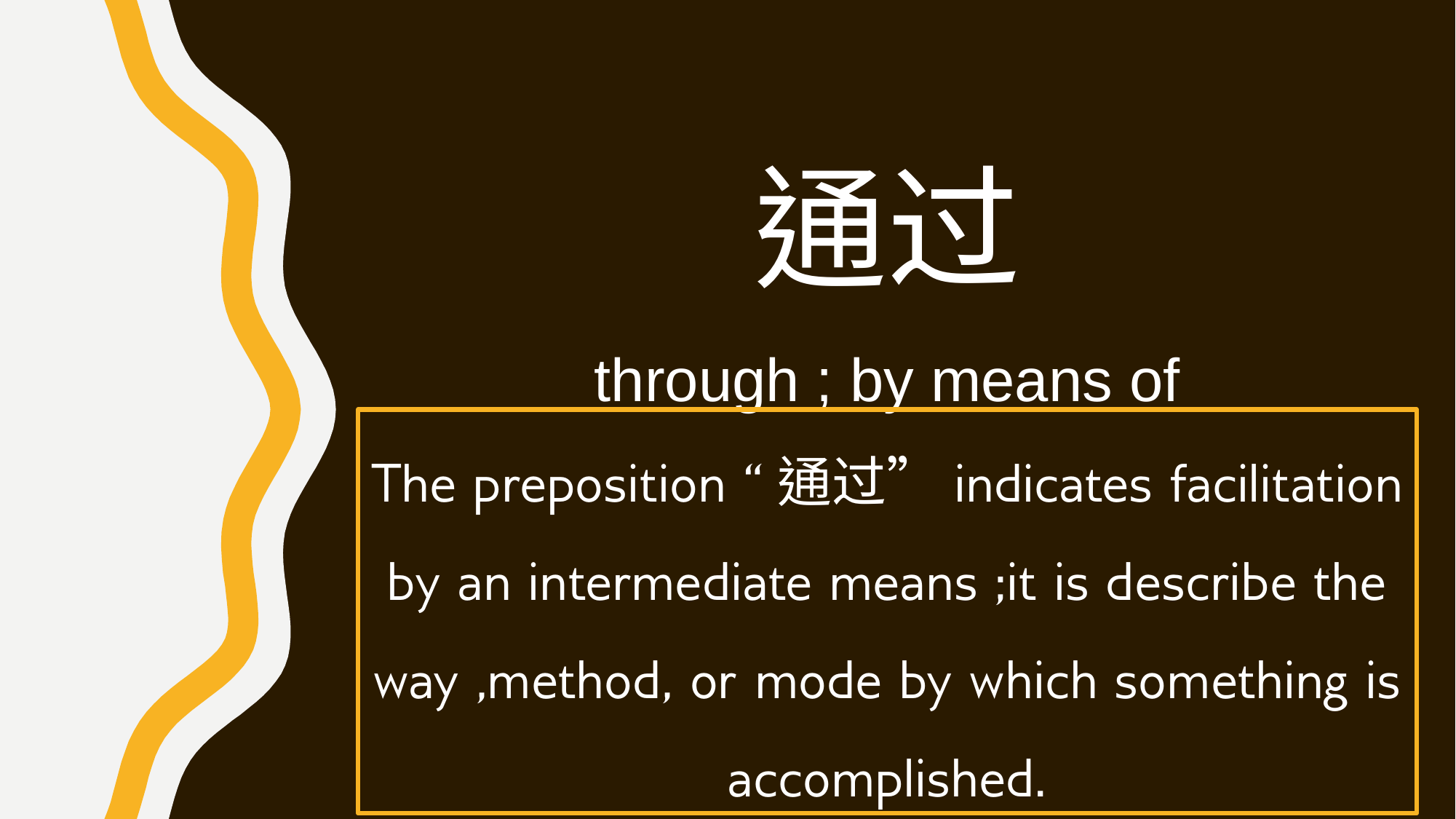

通过
through ; by means of
The preposition “通过”indicates facilitation by an intermediate means ;it is describe the way ,method, or mode by which something is accomplished.